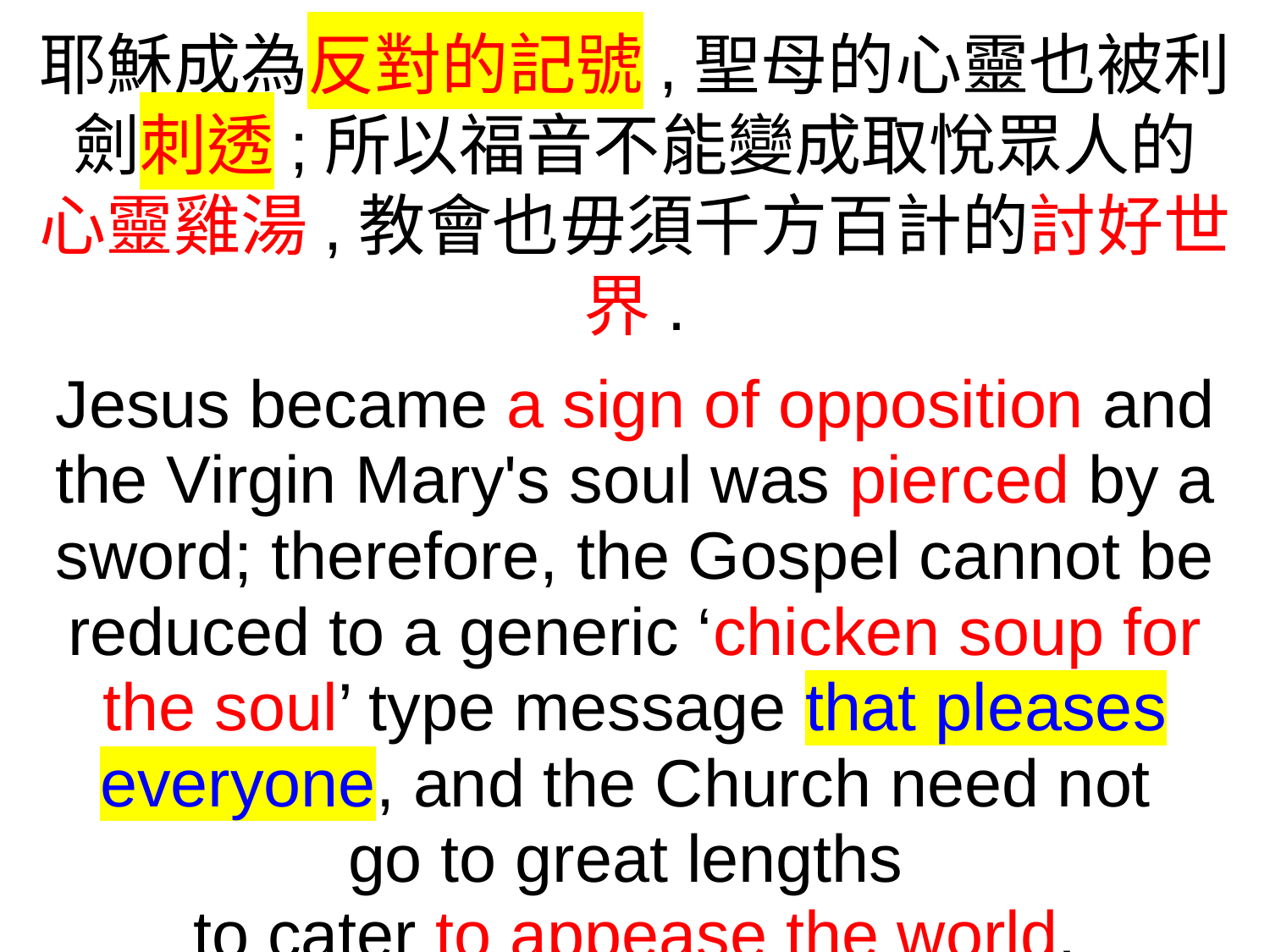

耶穌成為反對的記號,聖母的心靈也被利劍刺透;所以福音不能變成取悅眾人的
心靈雞湯,教會也毋須千方百計的討好世界.
Jesus became a sign of opposition and the Virgin Mary's soul was pierced by a sword; therefore, the Gospel cannot be reduced to a generic ‘chicken soup for the soul’ type message that pleases everyone, and the Church need not
go to great lengths
to cater to appease the world.